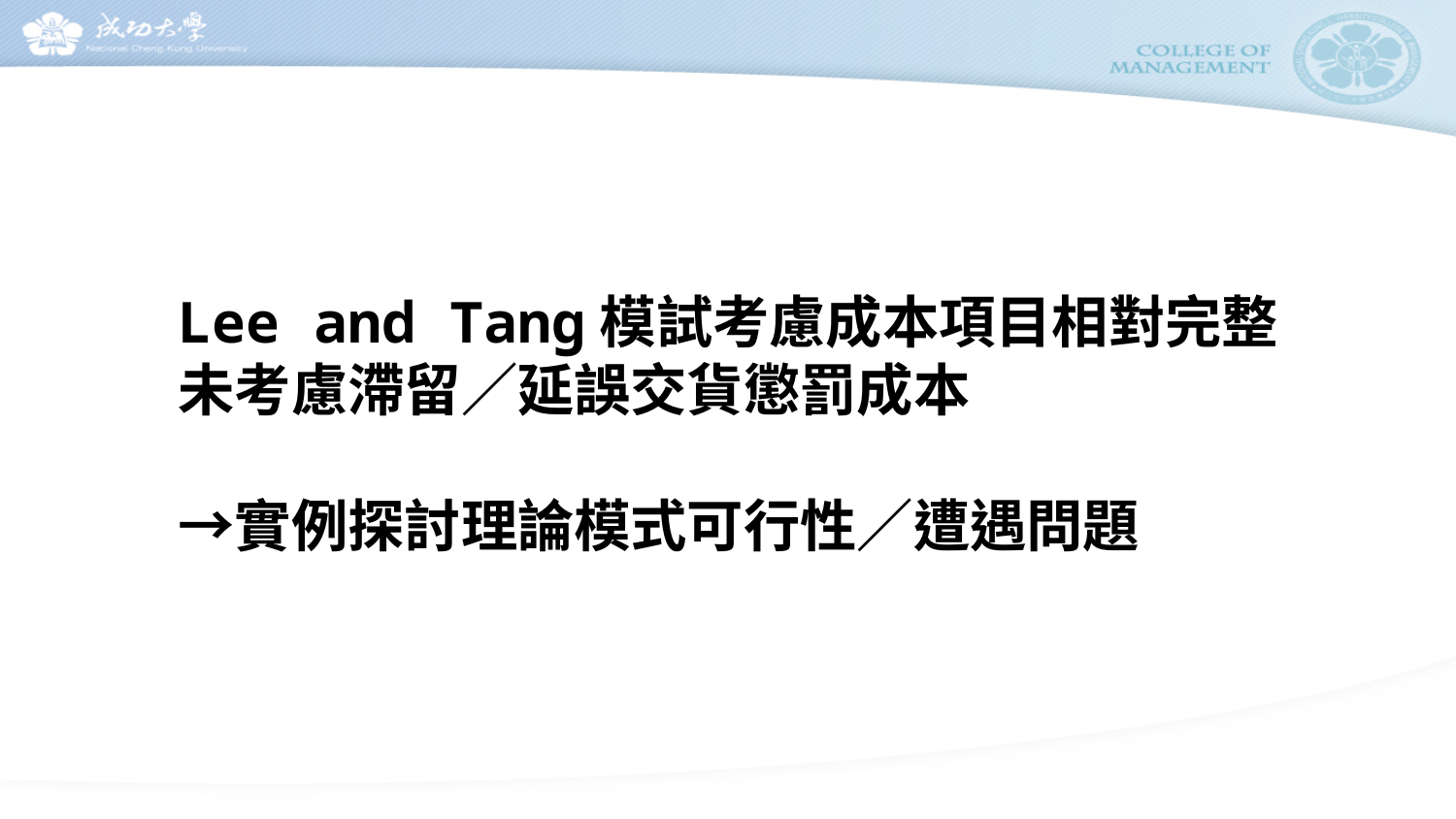

Lee and Tang模試考慮成本項目相對完整
未考慮滯留／延誤交貨懲罰成本
→實例探討理論模式可行性／遭遇問題
6